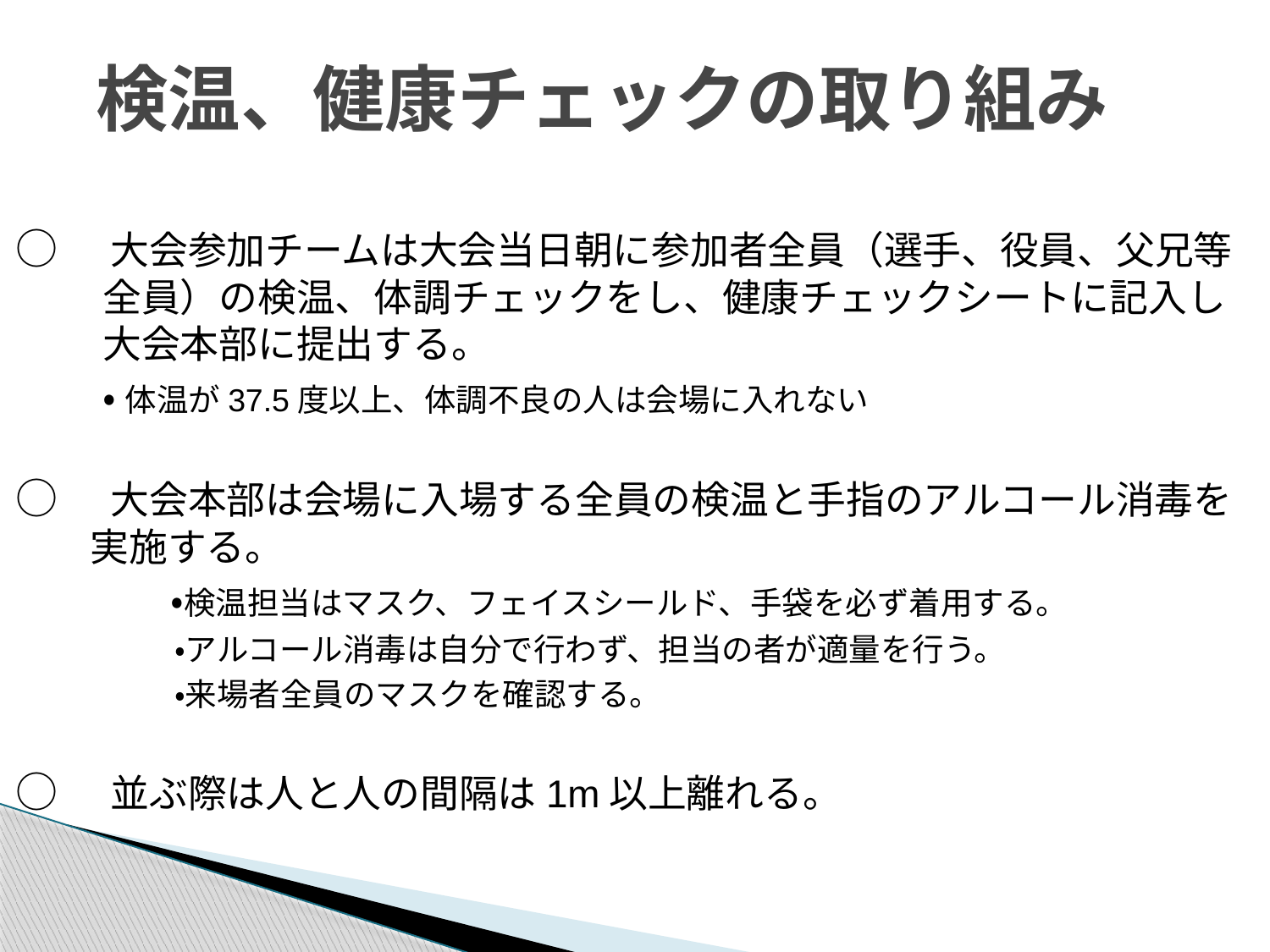

# 検温、健康チェックの取り組み
○　大会参加チームは大会当日朝に参加者全員（選手、役員、父兄等全員）の検温、体調チェックをし、健康チェックシートに記入し大会本部に提出する。
	•体温が37.5度以上、体調不良の人は会場に入れない

○　大会本部は会場に入場する全員の検温と手指のアルコール消毒を実施する。
　　　　・検温担当はマスク、フェイスシールド、手袋を必ず着用する。
　　　　　・アルコール消毒は自分で行わず、担当の者が適量を行う。
　　　　　・来場者全員のマスクを確認する。

○　並ぶ際は人と人の間隔は1m以上離れる。